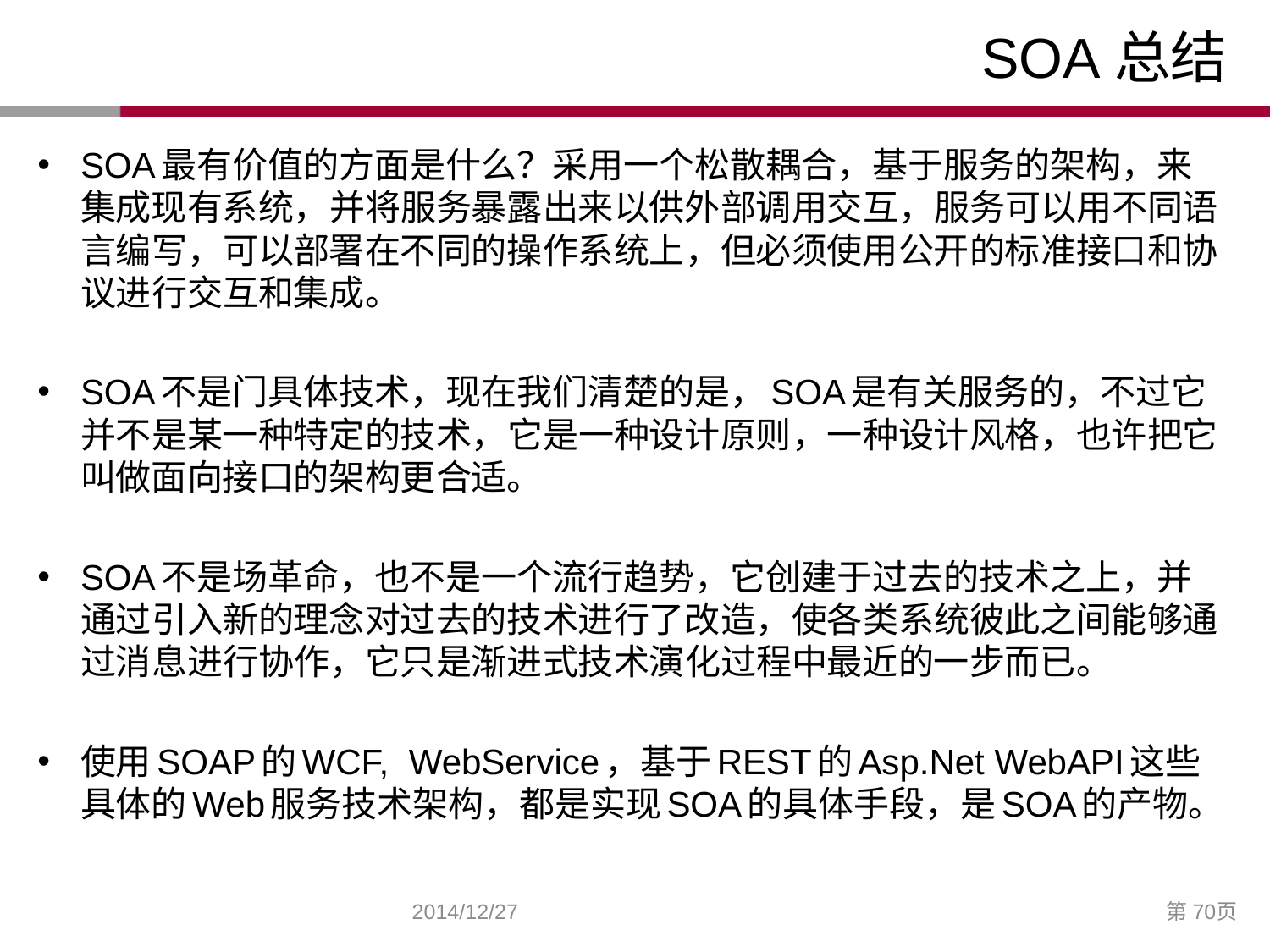

# SOA总结
SOA最有价值的方面是什么？采用一个松散耦合，基于服务的架构，来集成现有系统，并将服务暴露出来以供外部调用交互，服务可以用不同语言编写，可以部署在不同的操作系统上，但必须使用公开的标准接口和协议进行交互和集成。

SOA不是门具体技术，现在我们清楚的是，SOA是有关服务的，不过它并不是某一种特定的技术，它是一种设计原则，一种设计风格，也许把它叫做面向接口的架构更合适。

SOA不是场革命，也不是一个流行趋势，它创建于过去的技术之上，并通过引入新的理念对过去的技术进行了改造，使各类系统彼此之间能够通过消息进行协作，它只是渐进式技术演化过程中最近的一步而已。

使用SOAP的WCF,  WebService，基于REST的Asp.Net WebAPI这些具体的Web服务技术架构，都是实现SOA的具体手段，是SOA的产物。
2014/12/27
第70页